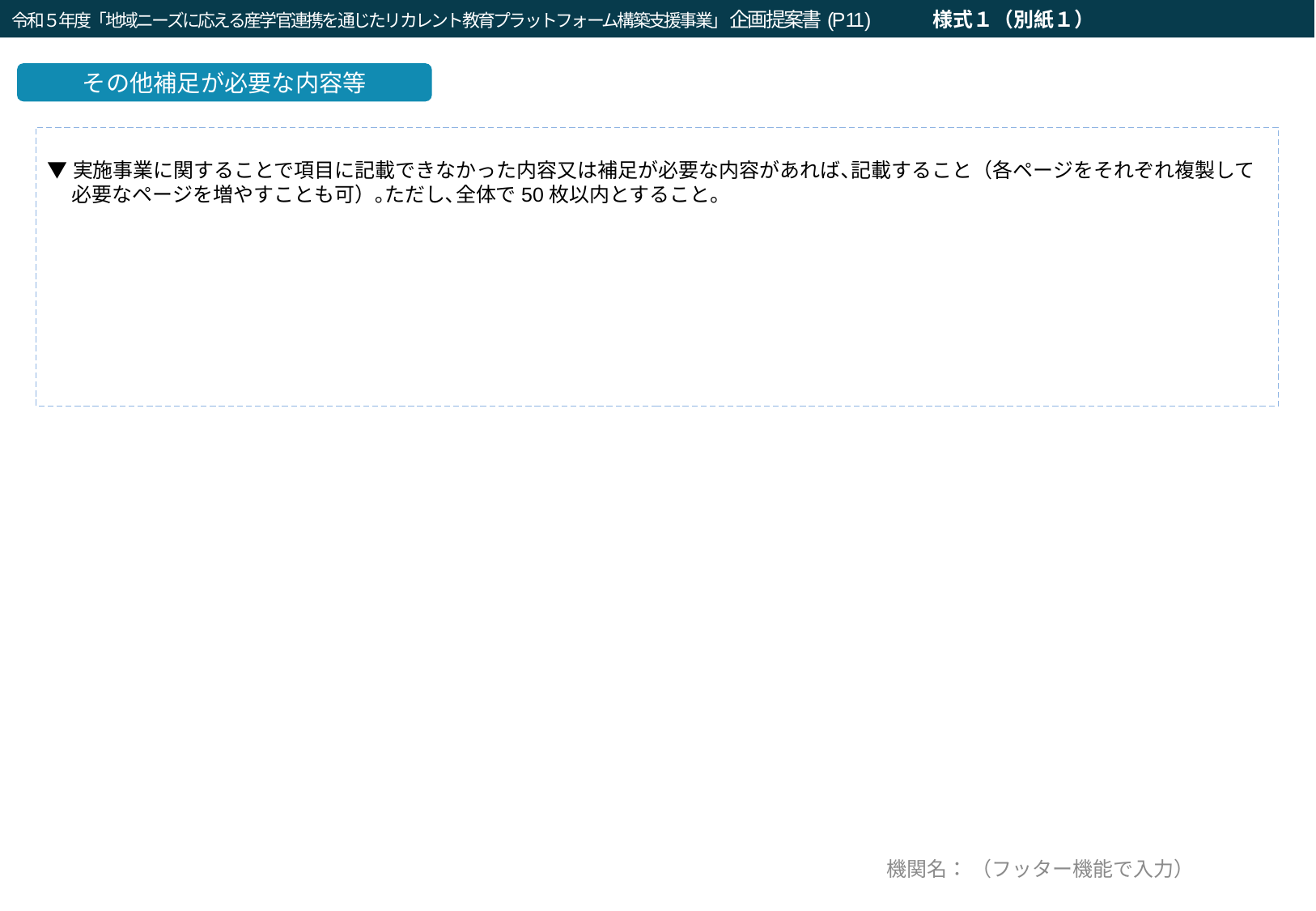

令和５年度「地域ニーズに応える産学官連携を通じたリカレント教育プラットフォーム構築支援事業」企画提案書(P11)　　　様式１（別紙１）
令和２年度「就職・転職支援のための大学リカレント教育推進事業（就職・転職支援のためのリカレント教育プログラムの開発・実施）」企画提案書（a：求職支援）(P11)
その他補足が必要な内容等

▼実施事業に関することで項目に記載できなかった内容又は補足が必要な内容があれば､記載すること（各ページをそれぞれ複製して必要なページを増やすことも可）｡ただし､全体で50枚以内とすること。

機関名： （フッター機能で入力）